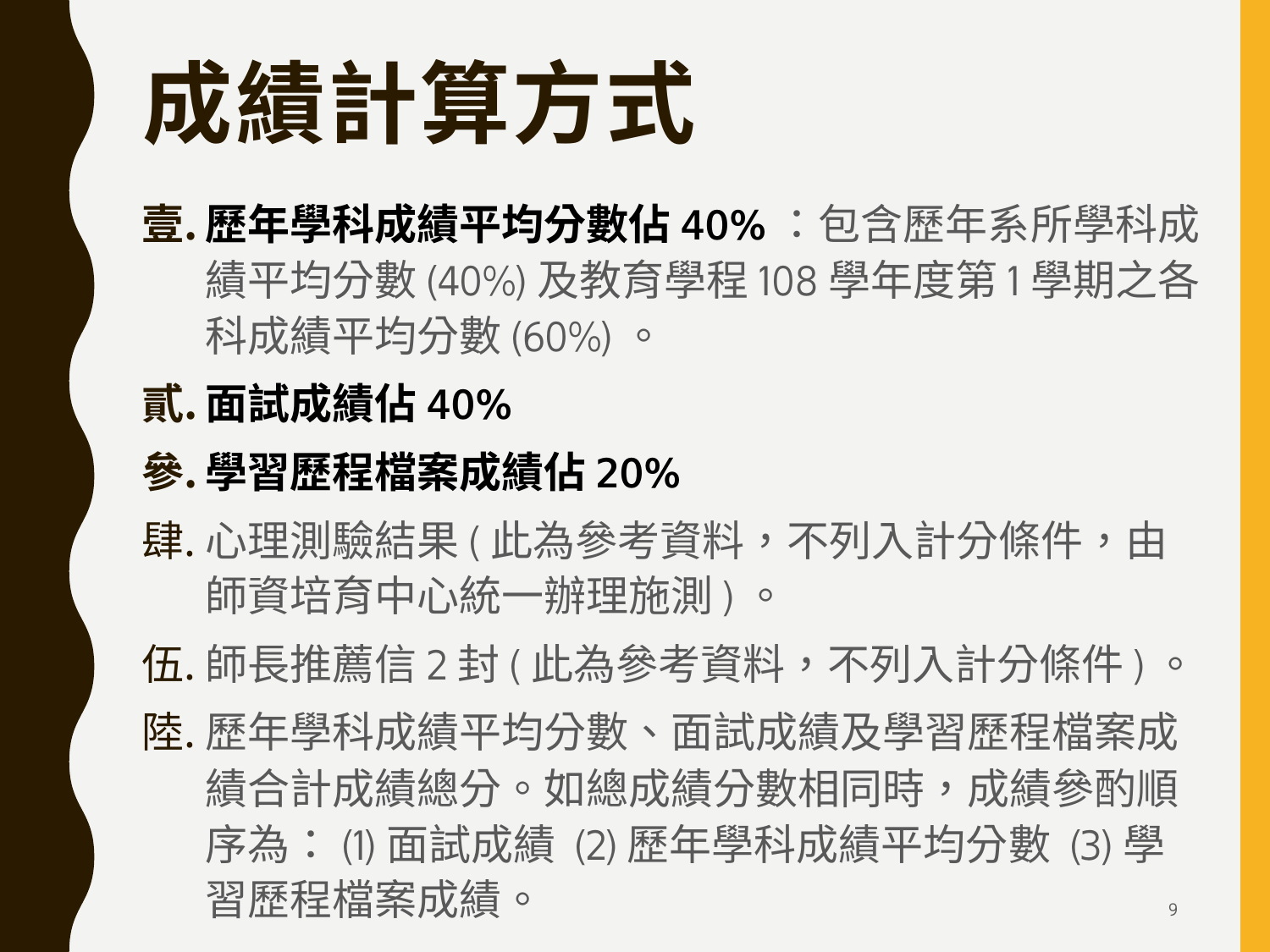

# 成績計算方式
歷年學科成績平均分數佔40%：包含歷年系所學科成績平均分數(40%)及教育學程108學年度第1學期之各科成績平均分數(60%)。
面試成績佔40%
學習歷程檔案成績佔20%
心理測驗結果(此為參考資料，不列入計分條件，由師資培育中心統一辦理施測)。
師長推薦信2封(此為參考資料，不列入計分條件)。
歷年學科成績平均分數、面試成績及學習歷程檔案成績合計成績總分。如總成績分數相同時，成績參酌順序為：(1)面試成績 (2)歷年學科成績平均分數 (3)學習歷程檔案成績。

9